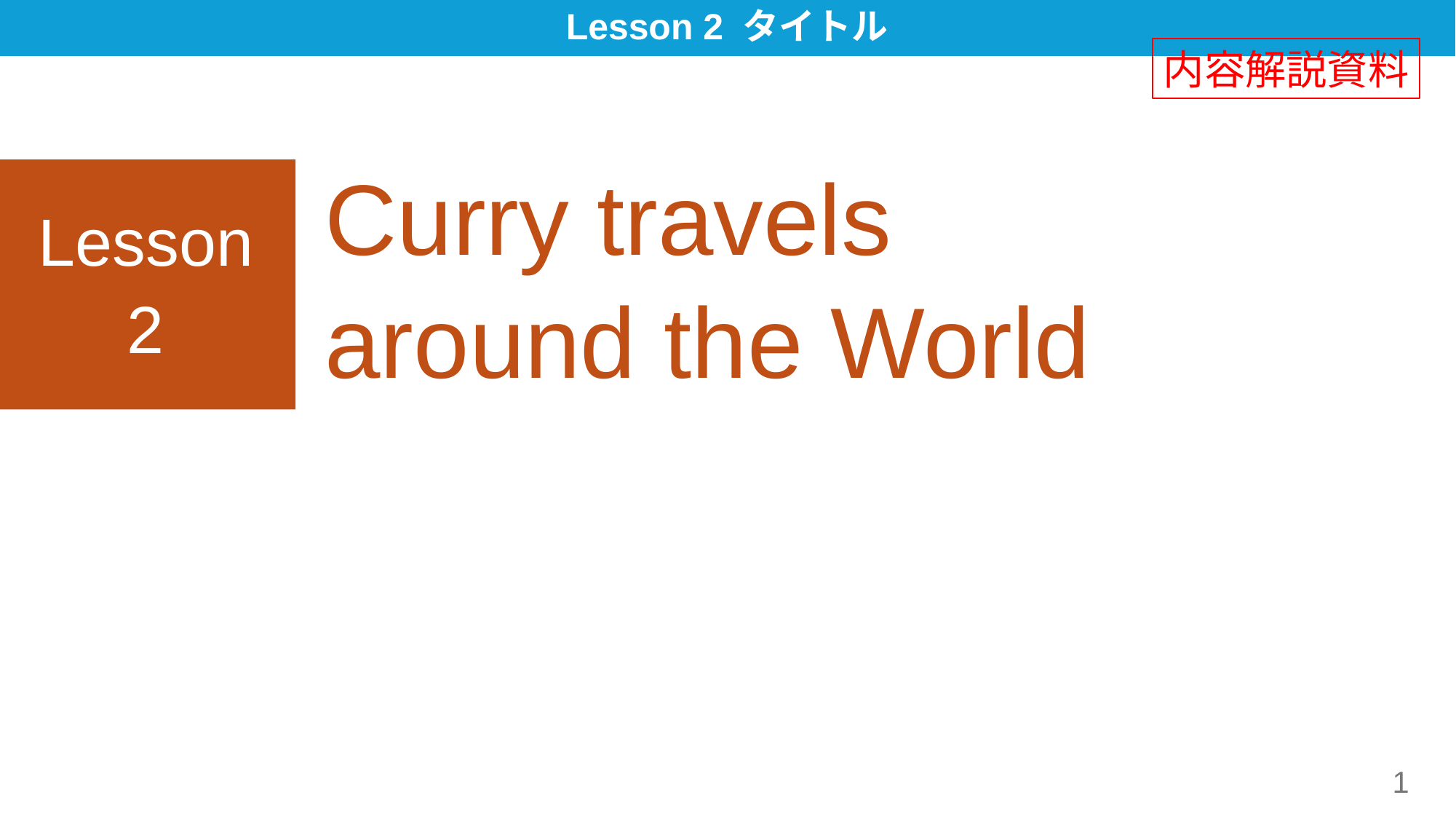

# Lesson 2 タイトル
内容解説資料

Curry travels
around the World
Lesson
2
1